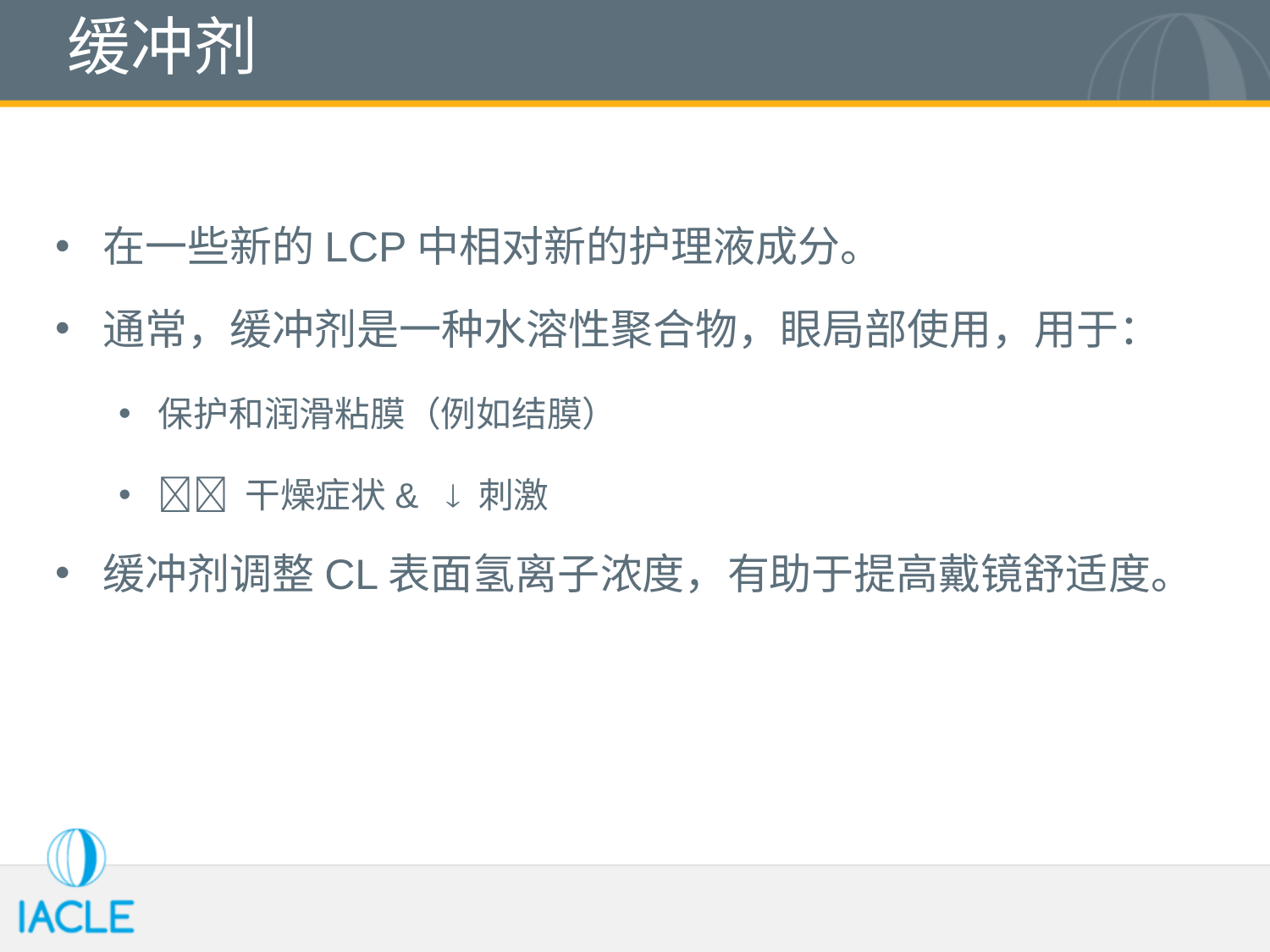

# 缓冲剂
在一些新的LCP中相对新的护理液成分。
通常，缓冲剂是一种水溶性聚合物，眼局部使用，用于：
保护和润滑粘膜（例如结膜）
 ↓ 干燥症状&  ↓ 刺激
缓冲剂调整CL表面氢离子浓度，有助于提高戴镜舒适度。